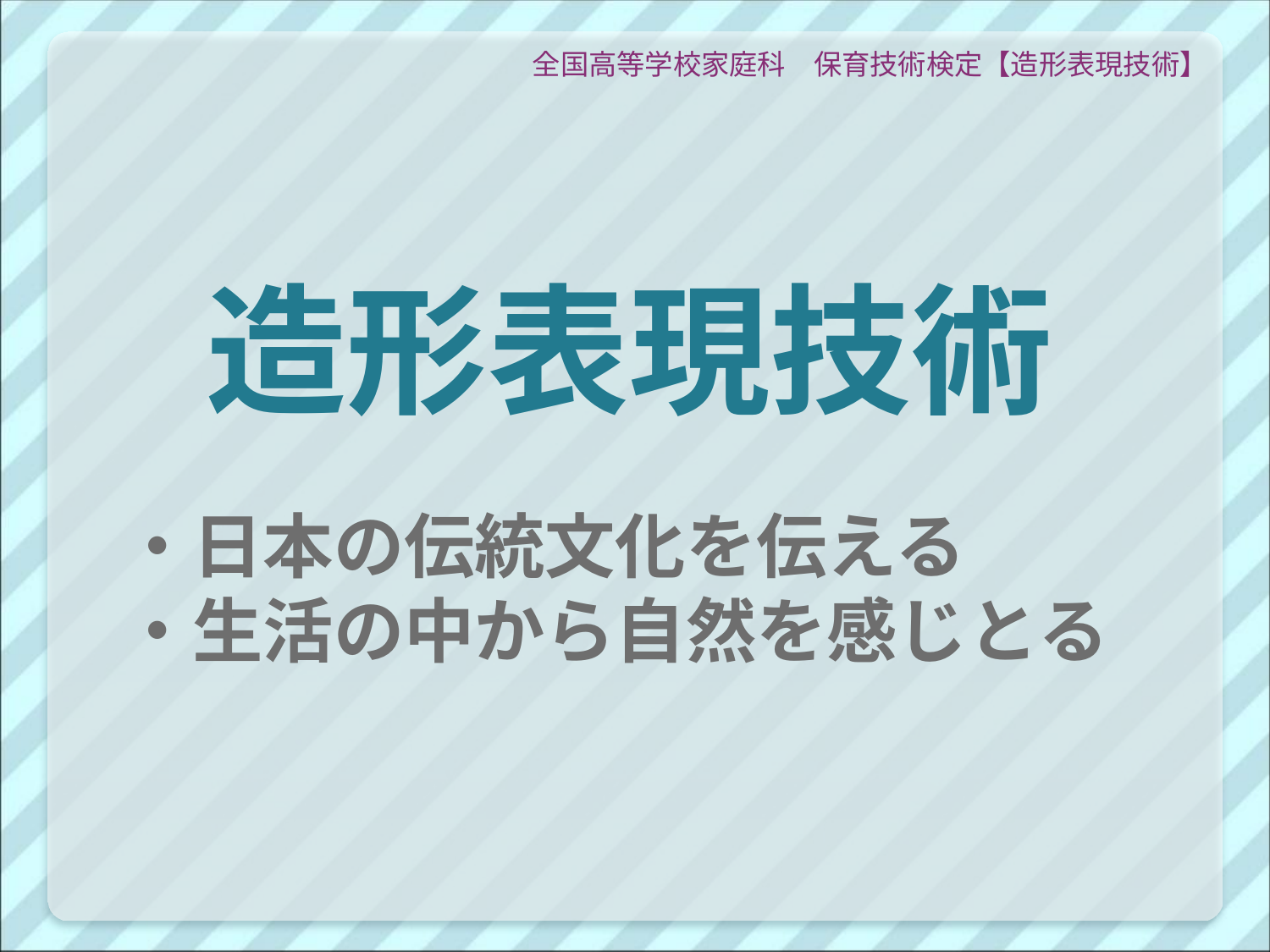

全国高等学校家庭科　保育技術検定【造形表現技術】
造形表現技術
# ・日本の伝統文化を伝える ・生活の中から自然を感じとる